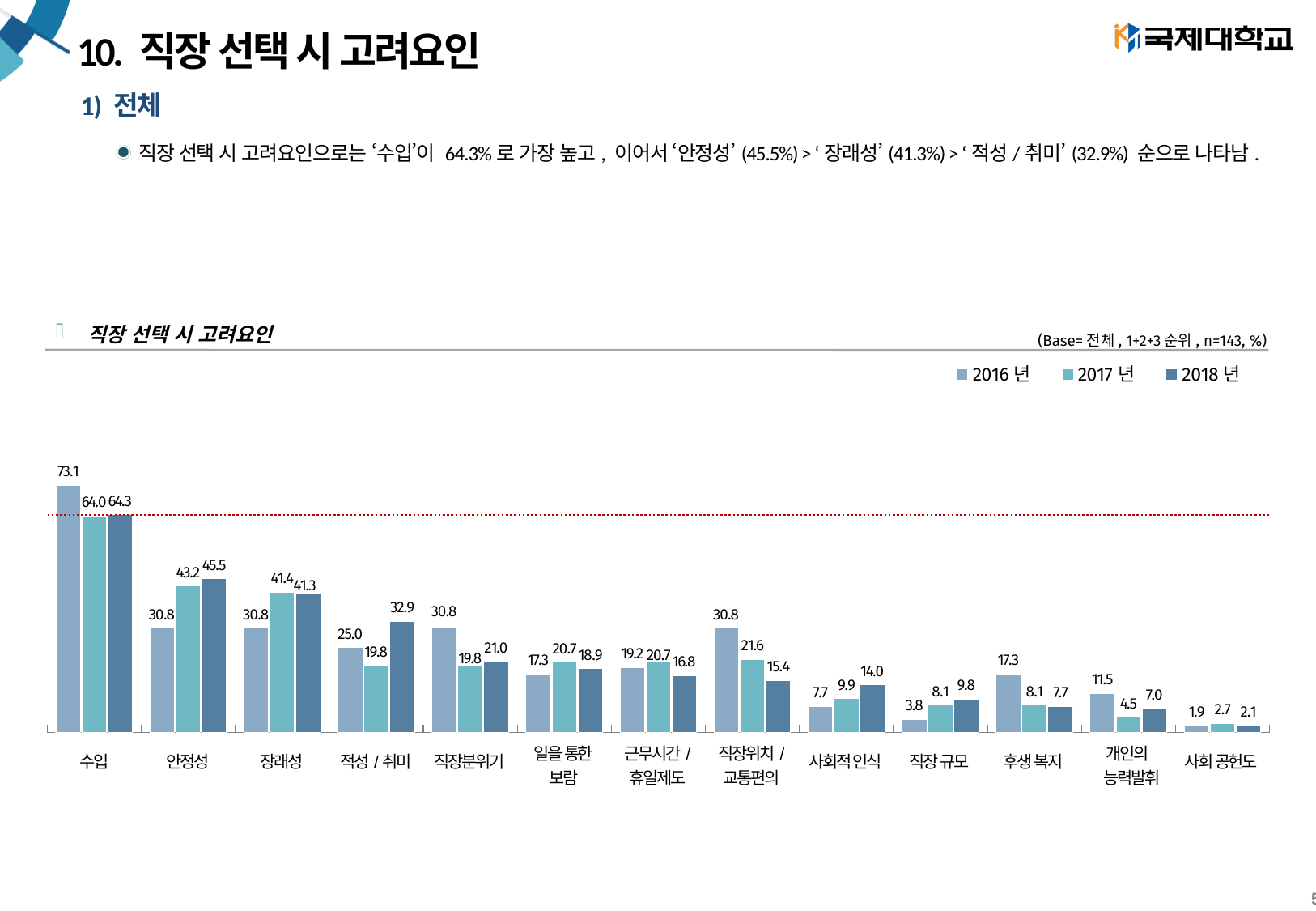

# 10. 직장 선택 시 고려요인
1) 전체
직장 선택 시 고려요인으로는 ‘수입’이 64.3%로 가장 높고, 이어서 ‘안정성’(45.5%) > ‘장래성’(41.3%) > ‘적성/취미’(32.9%) 순으로 나타남.
직장 선택 시 고려요인
(Base=전체, 1+2+3순위, n=143, %)

### Chart

| Category | 2016년 | 2017년 | 2018년 |
|---|---|---|---|
| 수입 | 73.07692307692308 | 63.96396396396396 | 64.33566433566433 |
| 안정성 | 30.76923076923077 | 43.24324324324324 | 45.45454545454545 |
| 장래성 | 30.76923076923077 | 41.44144144144144 | 41.25874125874126 |
| 적성/취미 | 25.0 | 19.81981981981982 | 32.86713286713287 |
| 직장분위기 | 30.76923076923077 | 19.81981981981982 | 20.97902097902098 |
| 일을 통한 보람 | 17.307692307692307 | 20.72072072072072 | 18.88111888111888 |
| 근무시간/휴일제도 | 19.23076923076923 | 20.72072072072072 | 16.783216783216783 |
| 직장위치/교통편의 | 30.76923076923077 | 21.62162162162162 | 15.384615384615385 |
| 사회적 인식 | 7.6923076923076925 | 9.90990990990991 | 13.986013986013987 |
| 직장 규모 | 3.8461538461538463 | 8.108108108108109 | 9.79020979020979 |
| 후생 복지 | 17.307692307692307 | 8.108108108108109 | 7.6923076923076925 |
| 개인의 능력발휘 | 11.538461538461538 | 4.504504504504505 | 6.993006993006993 |
| 사회 공헌도 | 1.9230769230769231 | 2.7027027027027026 | 2.097902097902098 |
| 수입 | 안정성 | 장래성 | 적성/취미 | 직장분위기 | 일을 통한 보람 | 근무시간/ 휴일제도 | 직장위치/ 교통편의 | 사회적 인식 | 직장 규모 | 후생 복지 | 개인의 능력발휘 | 사회 공헌도 |
| --- | --- | --- | --- | --- | --- | --- | --- | --- | --- | --- | --- | --- |